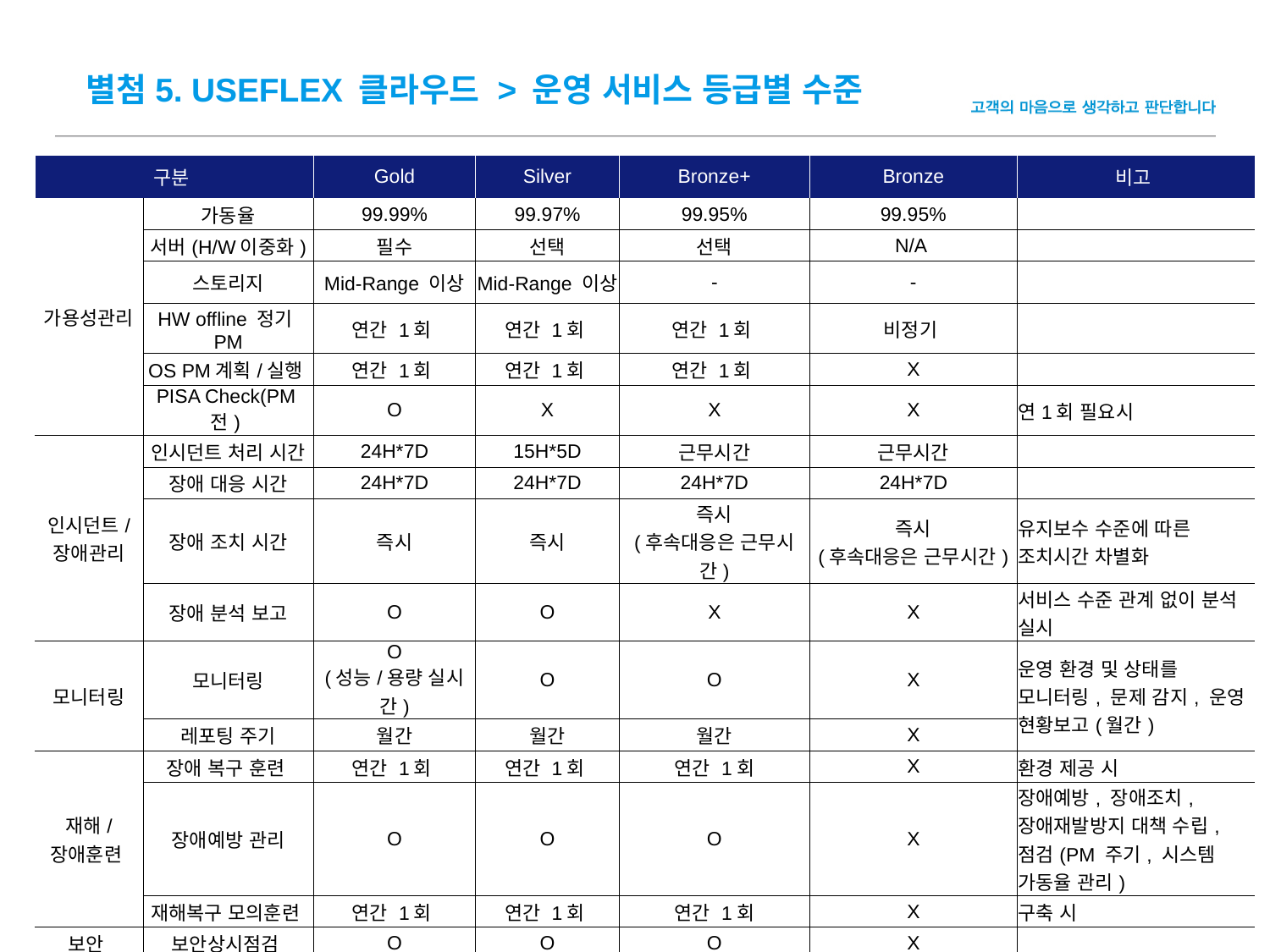

별첨5. USEFLEX 클라우드 > 운영 서비스 등급별 수준
| 구분 |  | Gold | Silver | Bronze+ | Bronze | 비고 |
| --- | --- | --- | --- | --- | --- | --- |
| 가용성관리 | 가동율 | 99.99% | 99.97% | 99.95% | 99.95% |  |
|  | 서버(H/W이중화) | 필수 | 선택 | 선택 | N/A |  |
|  | 스토리지 | Mid-Range 이상 | Mid-Range 이상 | - | - |  |
|  | HW offline 정기PM | 연간 1회 | 연간 1회 | 연간 1회 | 비정기 |  |
|  | OS PM계획/실행 | 연간 1회 | 연간 1회 | 연간 1회 | X |  |
|  | PISA Check(PM전) | O | X | X | X | 연1회 필요시 |
| 인시던트/ 장애관리 | 인시던트 처리 시간 | 24H\*7D | 15H\*5D | 근무시간 | 근무시간 |  |
|  | 장애 대응 시간 | 24H\*7D | 24H\*7D | 24H\*7D | 24H\*7D |  |
|  | 장애 조치 시간 | 즉시 | 즉시 | 즉시 (후속대응은 근무시간) | 즉시 (후속대응은 근무시간) | 유지보수 수준에 따른 조치시간 차별화 |
|  | 장애 분석 보고 | O | O | X | X | 서비스 수준 관계 없이 분석 실시 |
| 모니터링 | 모니터링 | O (성능/용량 실시간) | O | O | X | 운영 환경 및 상태를 모니터링, 문제 감지, 운영 현황보고(월간) |
|  | 레포팅 주기 | 월간 | 월간 | 월간 | X |  |
| 재해/ 장애훈련 | 장애 복구 훈련 | 연간 1회 | 연간 1회 | 연간 1회 | X | 환경 제공 시 |
|  | 장애예방 관리 | O | O | O | X | 장애예방, 장애조치, 장애재발방지 대책 수립, 점검(PM 주기, 시스템 가동율 관리) |
|  | 재해복구 모의훈련 | 연간 1회 | 연간 1회 | 연간 1회 | X | 구축 시 |
| 보안 | 보안상시점검 | O | O | O | X |  |
| SLA 관리 |  | O | O | X | X |  |
| 손해배상 |  | O | O | △ | X |  |